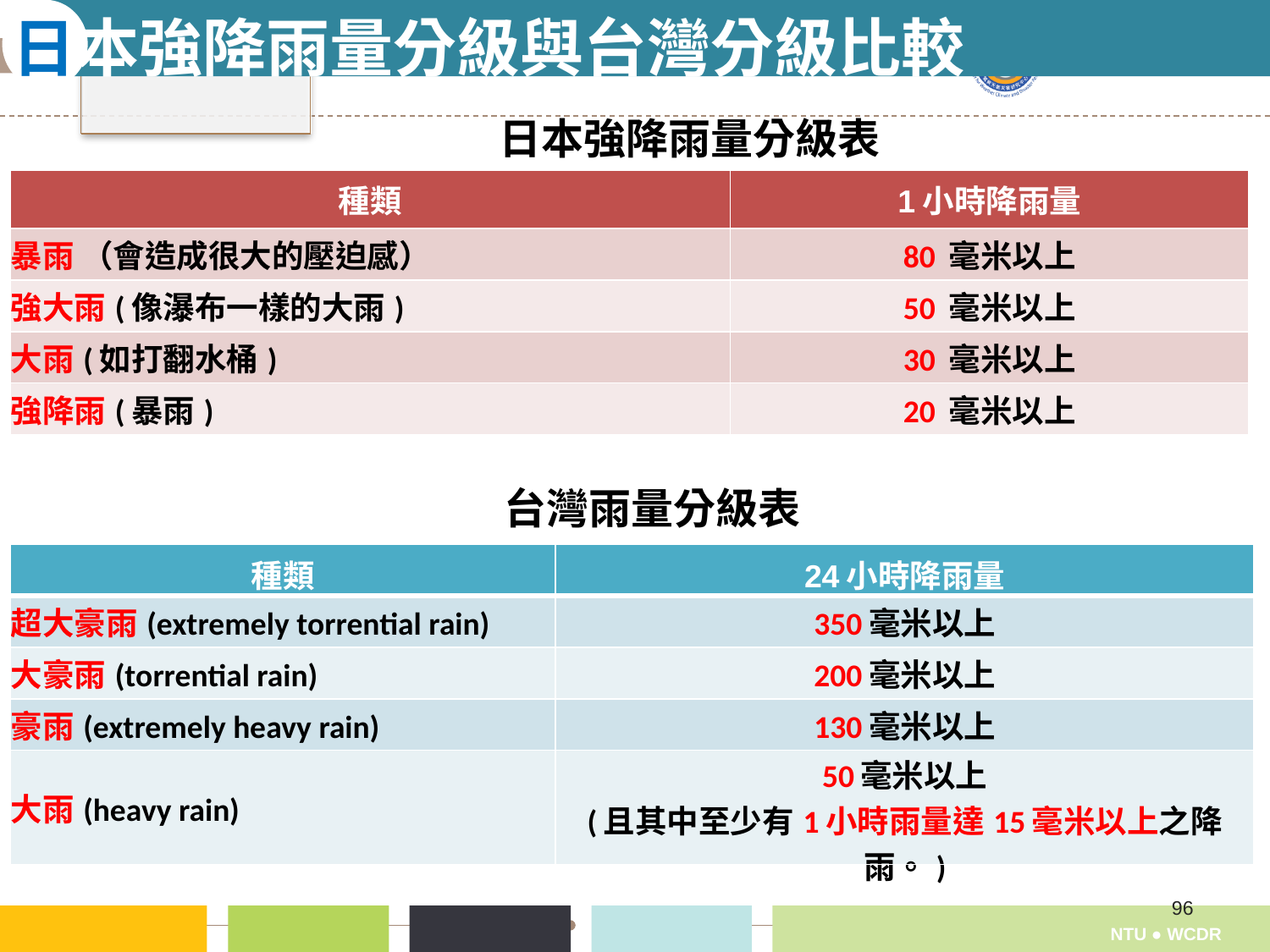

日本強降雨量分級與台灣分級比較
日本強降雨量分級表
| 種類 | 1小時降雨量 |
| --- | --- |
| 暴雨 （會造成很大的壓迫感） | 80 毫米以上 |
| 強大雨(像瀑布一樣的大雨) | 50 毫米以上 |
| 大雨(如打翻水桶) | 30 毫米以上 |
| 強降雨(暴雨) | 20 毫米以上 |
台灣雨量分級表
| 種類 | 24小時降雨量 |
| --- | --- |
| 超大豪雨(extremely torrential rain) | 350毫米以上 |
| 大豪雨(torrential rain) | 200毫米以上 |
| 豪雨(extremely heavy rain) | 130毫米以上 |
| 大雨(heavy rain) | 50毫米以上 (且其中至少有1小時雨量達15毫米以上之降雨。) |
96